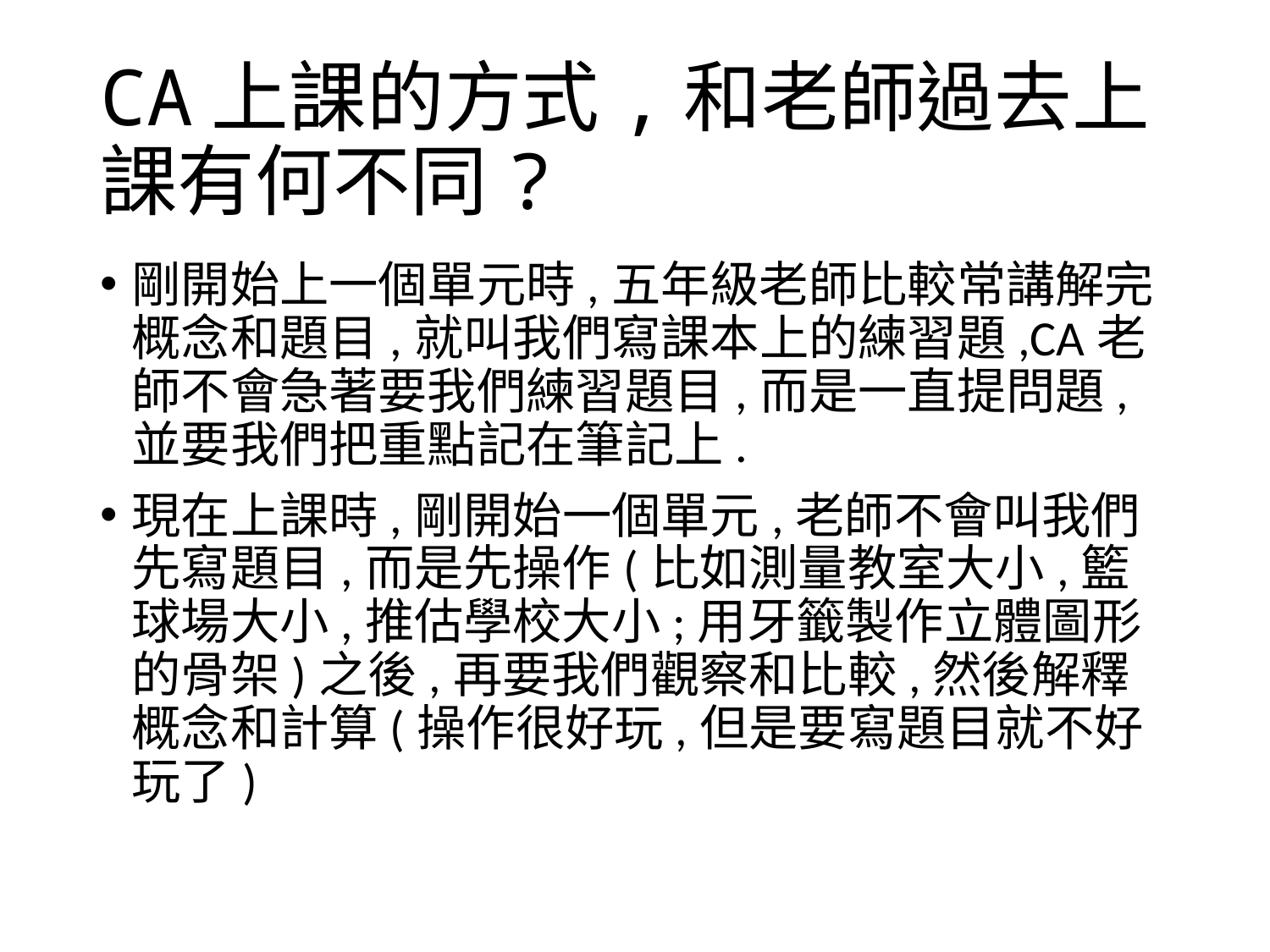

# CA上課的方式,和老師過去上課有何不同?
剛開始上一個單元時,五年級老師比較常講解完概念和題目,就叫我們寫課本上的練習題,CA老師不會急著要我們練習題目,而是一直提問題,並要我們把重點記在筆記上.
現在上課時,剛開始一個單元,老師不會叫我們先寫題目,而是先操作(比如測量教室大小,籃球場大小,推估學校大小;用牙籤製作立體圖形的骨架)之後,再要我們觀察和比較,然後解釋概念和計算(操作很好玩,但是要寫題目就不好玩了)